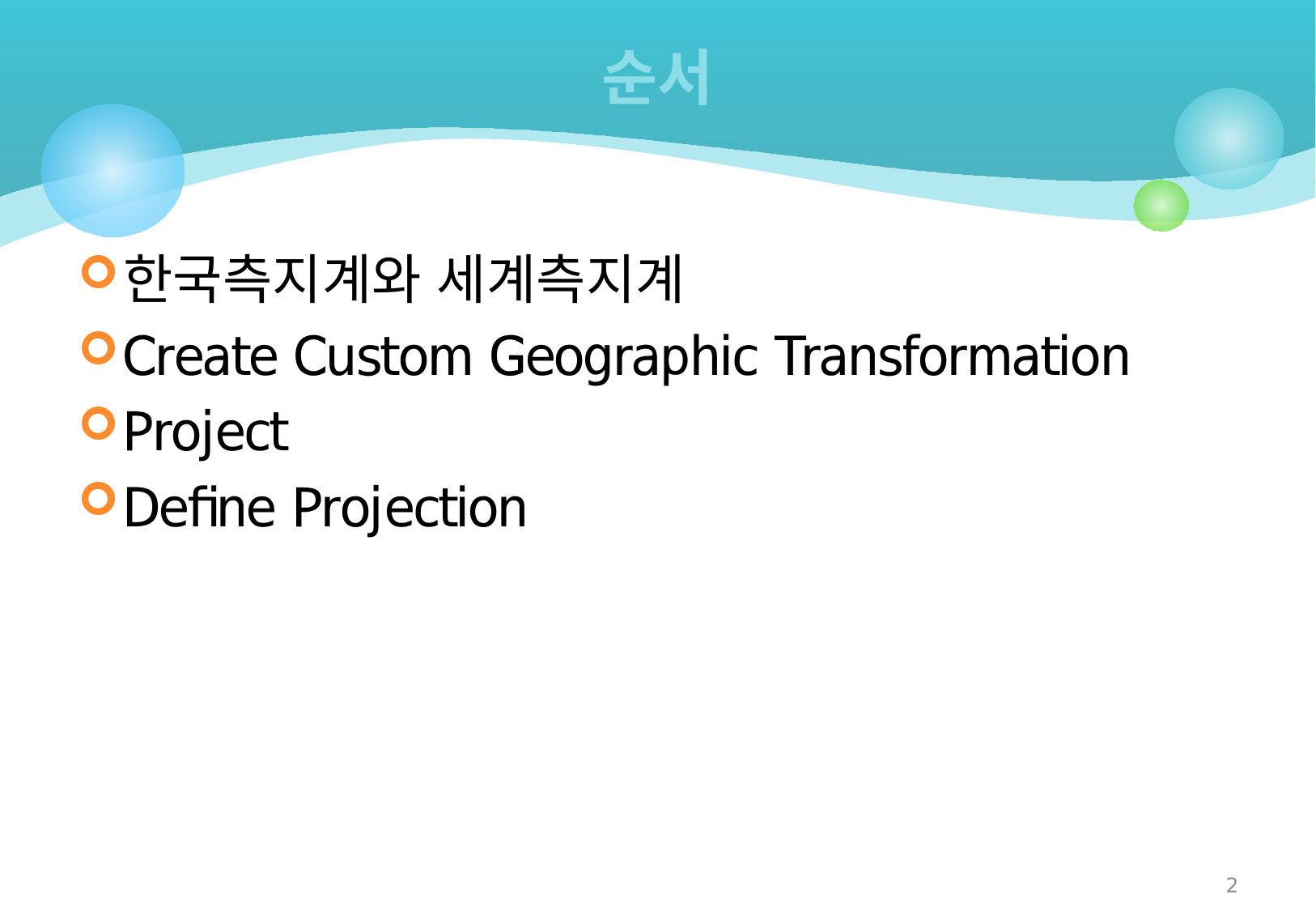

# 순서
한국측지계와 세계측지계
Create Custom Geographic Transformation
Project
Define Projection
2